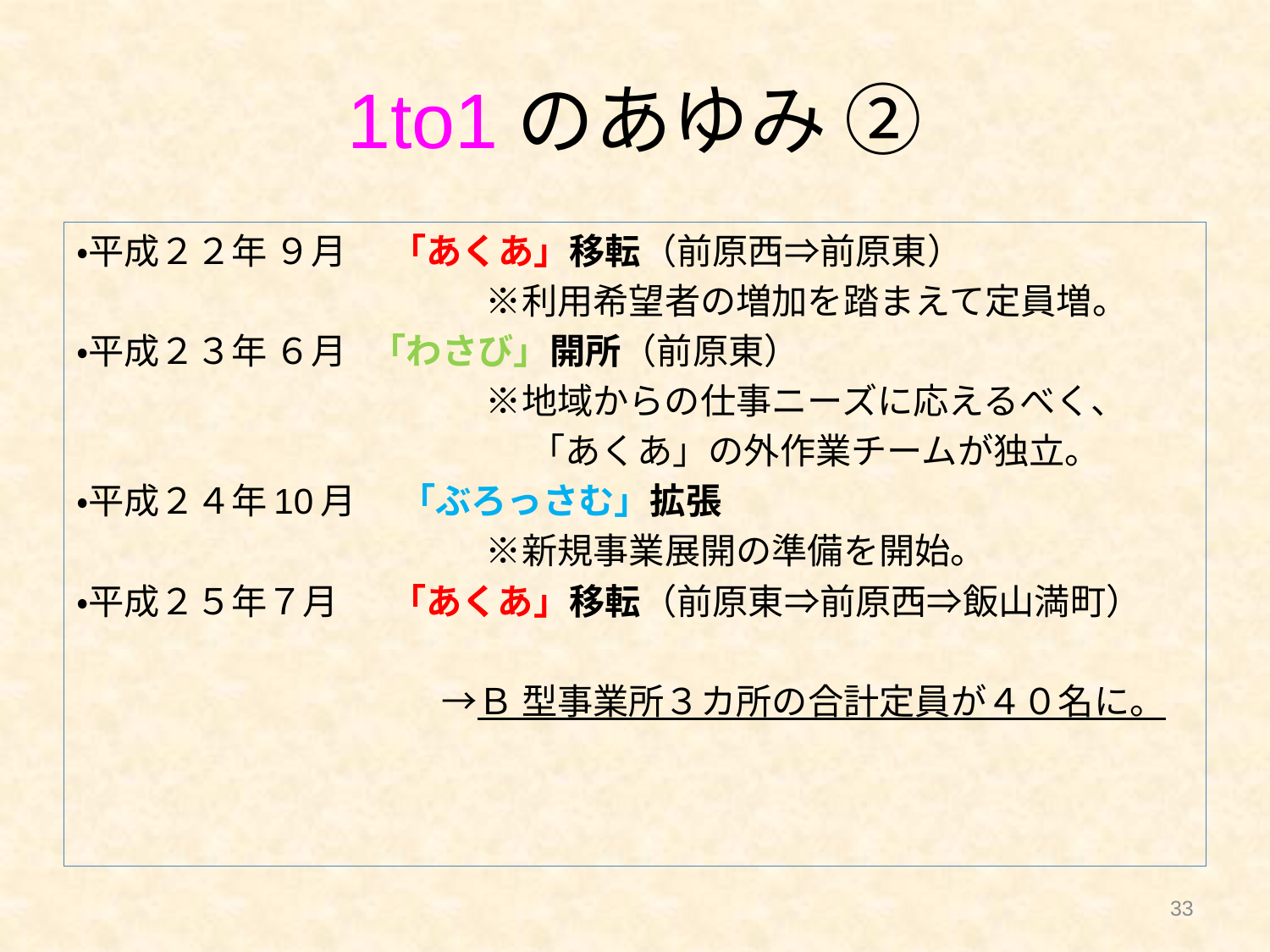

# 1to1のあゆみ ②
・平成２２年 ９月　 「あくあ」移転（前原西⇒前原東）
　　　　　　　　　　　  ※利用希望者の増加を踏まえて定員増。
・平成２３年 ６月   「わさび」開所（前原東）
　　　　　　　　　　　  ※地域からの仕事ニーズに応えるべく、
　　　　　　　　　　　　   「あくあ」の外作業チームが独立。
・平成２４年10月　 「ぶろっさむ」拡張
　　　　　　　　　　　  ※新規事業展開の準備を開始。
・平成２５年７月　  「あくあ」移転（前原東⇒前原西⇒飯山満町）

　　　　　　　　　　 →Ｂ 型事業所３カ所の合計定員が４０名に。
33